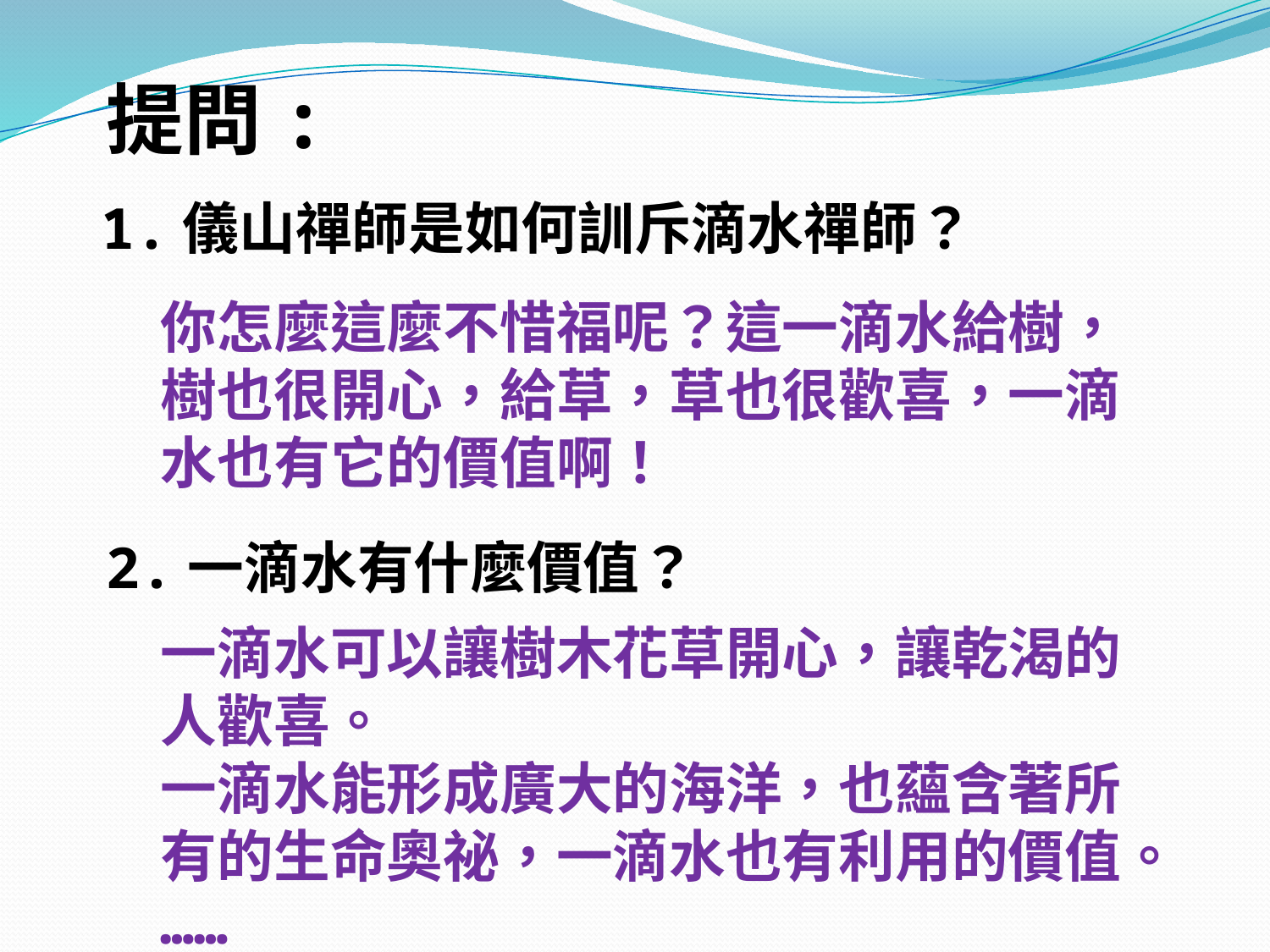

提問:
1.儀山禪師是如何訓斥滴水禪師？
你怎麼這麼不惜福呢？這一滴水給樹，樹也很開心，給草，草也很歡喜，一滴水也有它的價值啊！
2.一滴水有什麼價值？
一滴水可以讓樹木花草開心，讓乾渴的人歡喜。
一滴水能形成廣大的海洋，也蘊含著所有的生命奧祕，一滴水也有利用的價值。
……